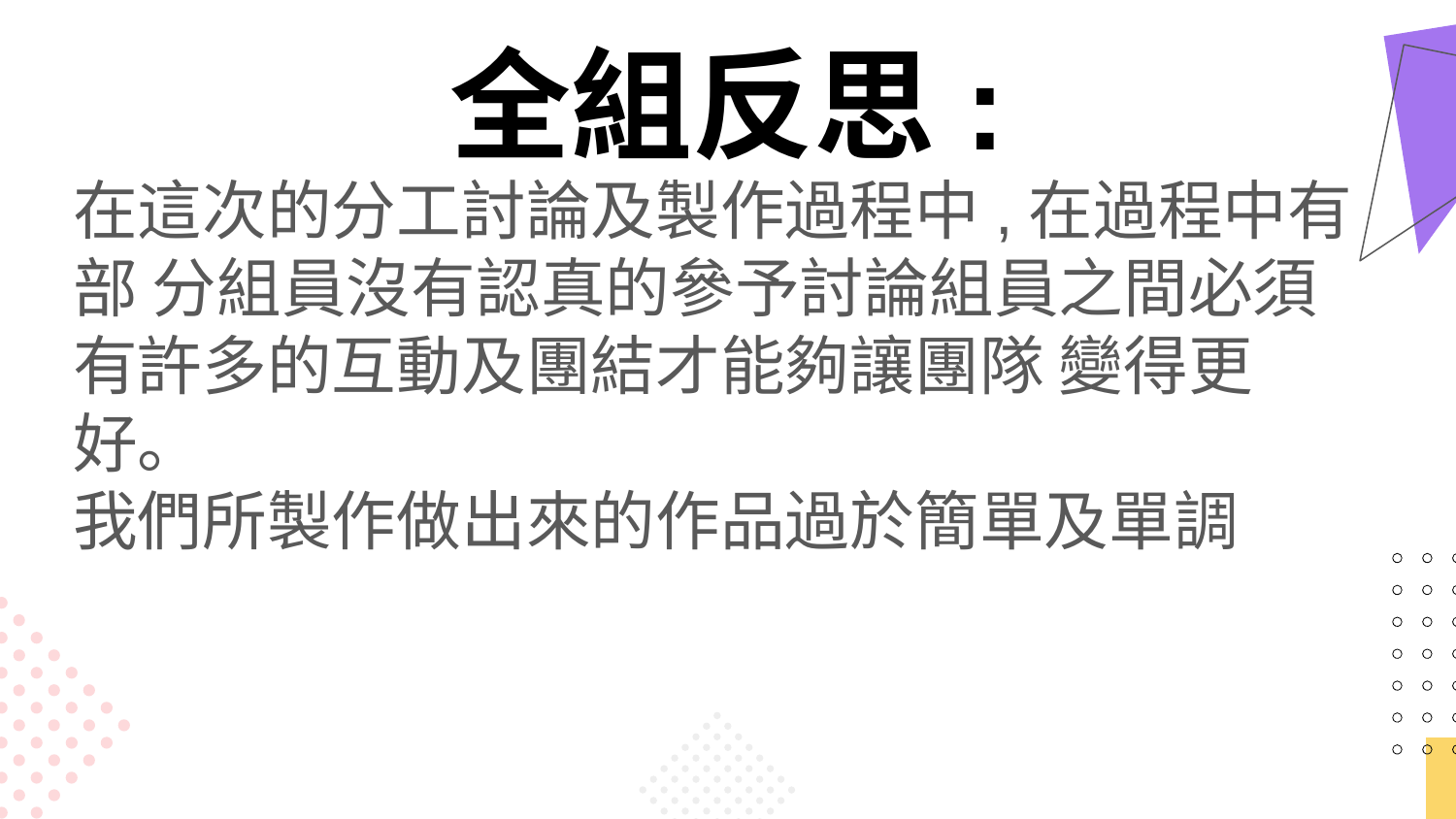

# 全組反思:
在這次的分工討論及製作過程中,在過程中有部 分組員沒有認真的參予討論組員之間必須有許多的互動及團結才能夠讓團隊 變得更好。
我們所製作做出來的作品過於簡單及單調